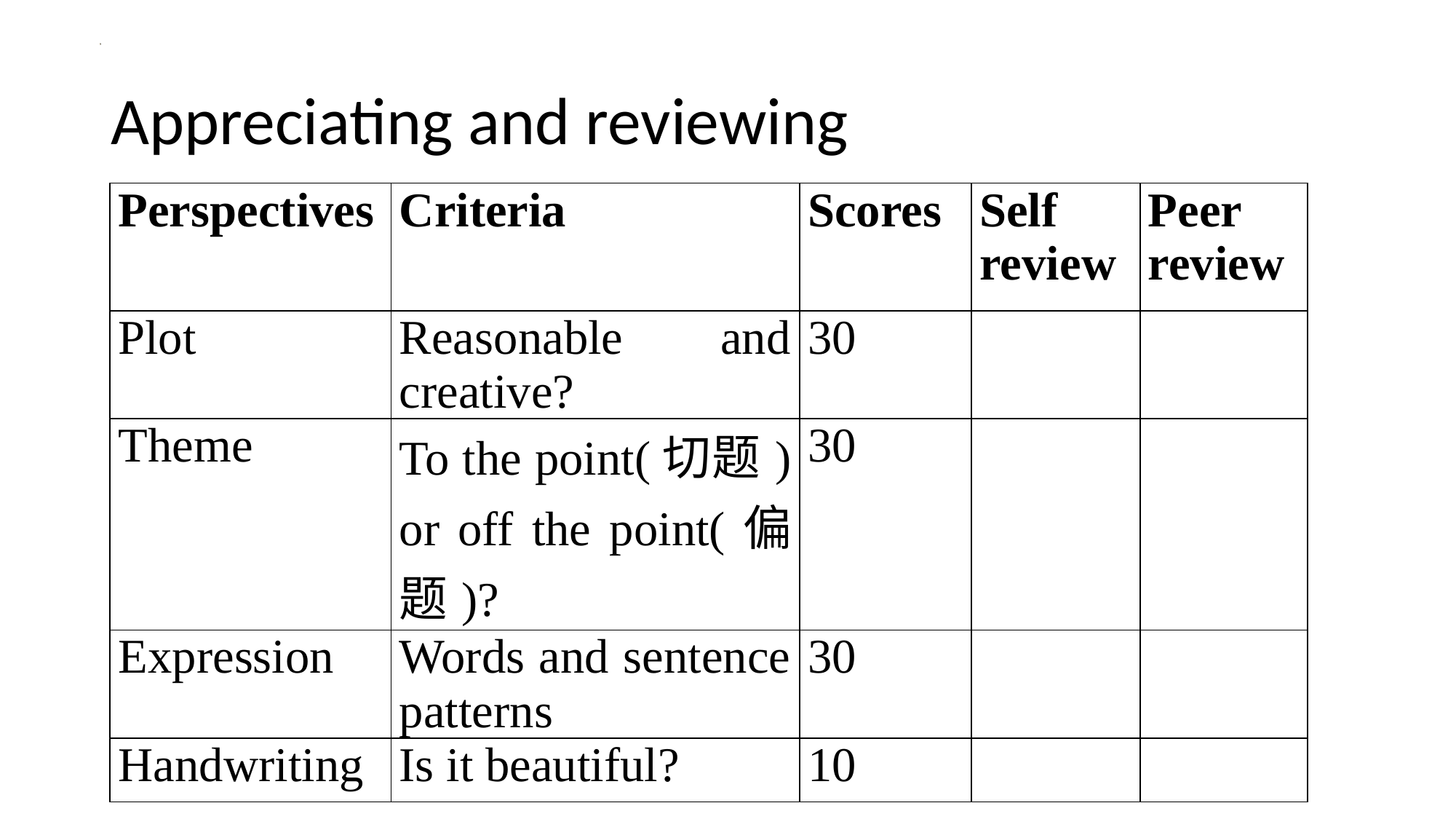

# Appreciating and reviewing
| Perspectives | Criteria | Scores | Self review | Peer review |
| --- | --- | --- | --- | --- |
| Plot | Reasonable and creative? | 30 |  |  |
| Theme | To the point(切题) or off the point(偏题)? | 30 |  |  |
| Expression | Words and sentence patterns | 30 |  |  |
| Handwriting | Is it beautiful? | 10 |  |  |